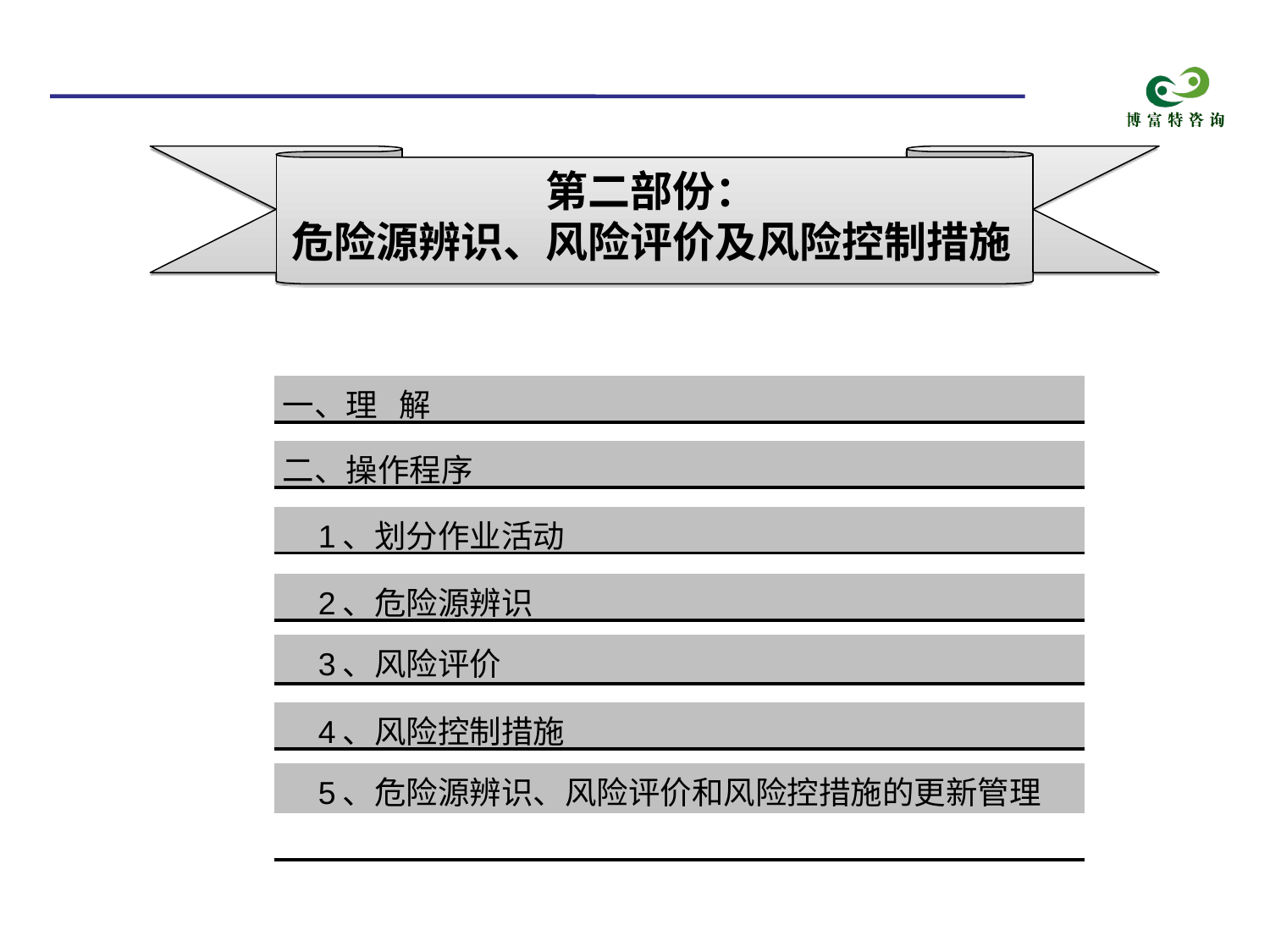

第二部份：
危险源辨识、风险评价及风险控制措施
| 一、理 解 |
| --- |
|  |
| 二、操作程序 |
|  |
| 1、划分作业活动 |
|  |
| 2、危险源辨识 |
|  |
| 3、风险评价 |
|  |
| 4、风险控制措施 |
|  |
| 5、危险源辨识、风险评价和风险控措施的更新管理 |
|  |